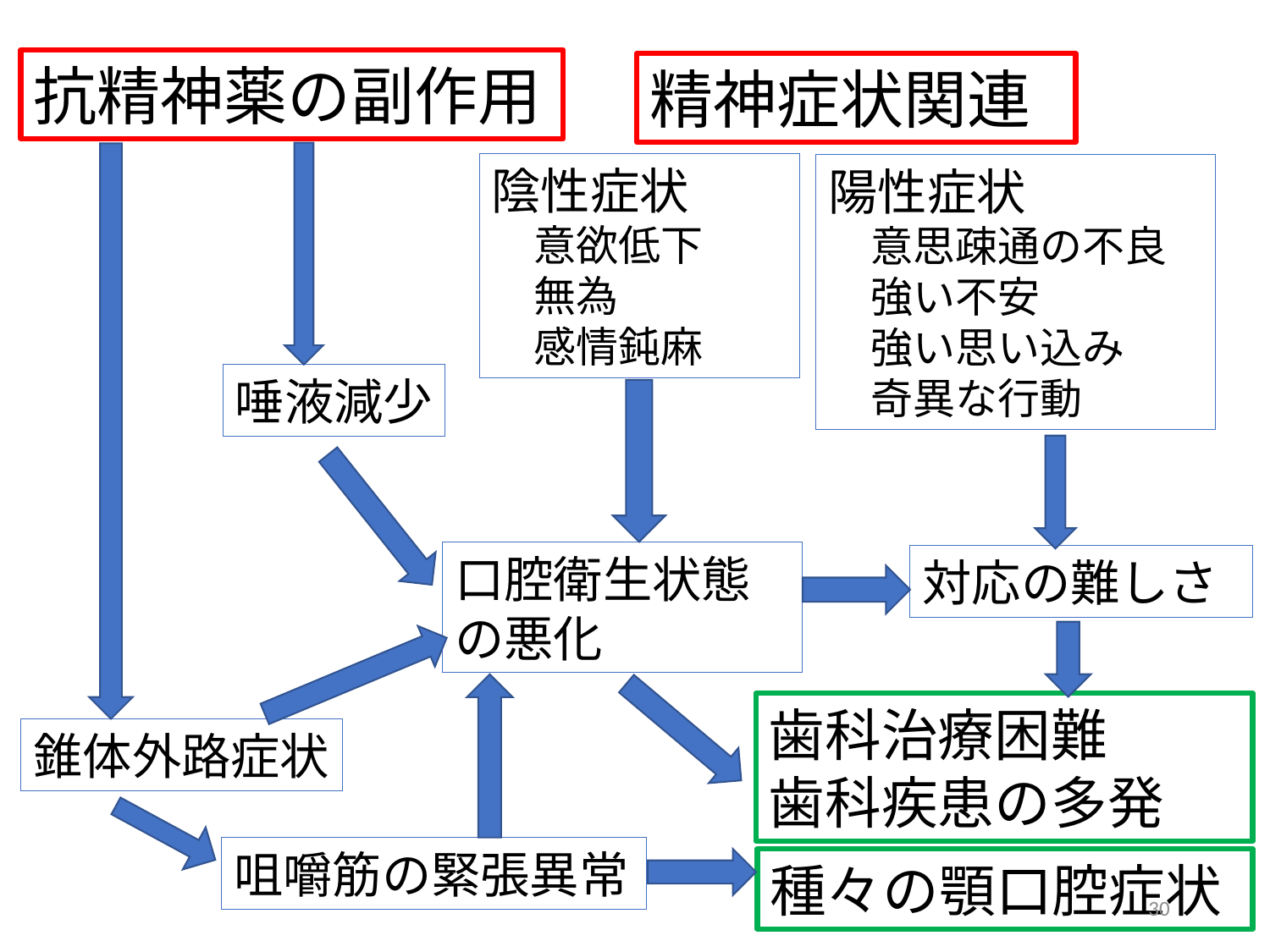

抗精神薬の副作用
精神症状関連

陰性症状
　意欲低下
　無為
　感情鈍麻
陽性症状
　意思疎通の不良
　強い不安
　強い思い込み
　奇異な行動

唾液減少

口腔衛生状態の悪化
対応の難しさ

歯科治療困難
歯科疾患の多発
錐体外路症状

咀嚼筋の緊張異常
種々の顎口腔症状
30